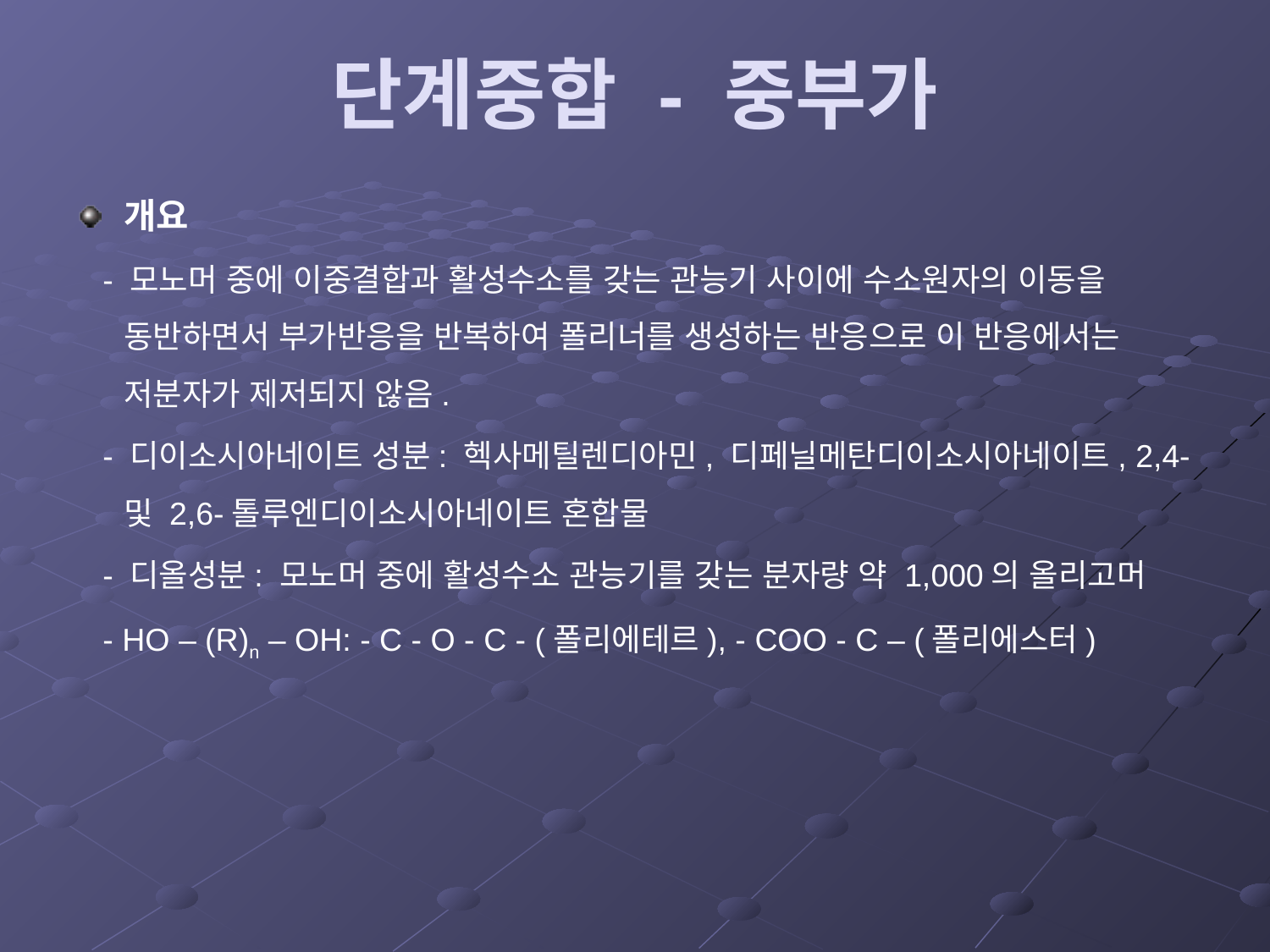

단계중합 - 중부가
개요
   - 모노머 중에 이중결합과 활성수소를 갖는 관능기 사이에 수소원자의 이동을 동반하면서 부가반응을 반복하여 폴리너를 생성하는 반응으로 이 반응에서는 저분자가 제저되지 않음.
   - 디이소시아네이트 성분: 헥사메틸렌디아민, 디페닐메탄디이소시아네이트, 2,4- 및 2,6-톨루엔디이소시아네이트 혼합물
   - 디올성분: 모노머 중에 활성수소 관능기를 갖는 분자량 약 1,000의 올리고머
   - HO – (R)n – OH: - C - O - C - (폴리에테르), - COO - C – (폴리에스터)